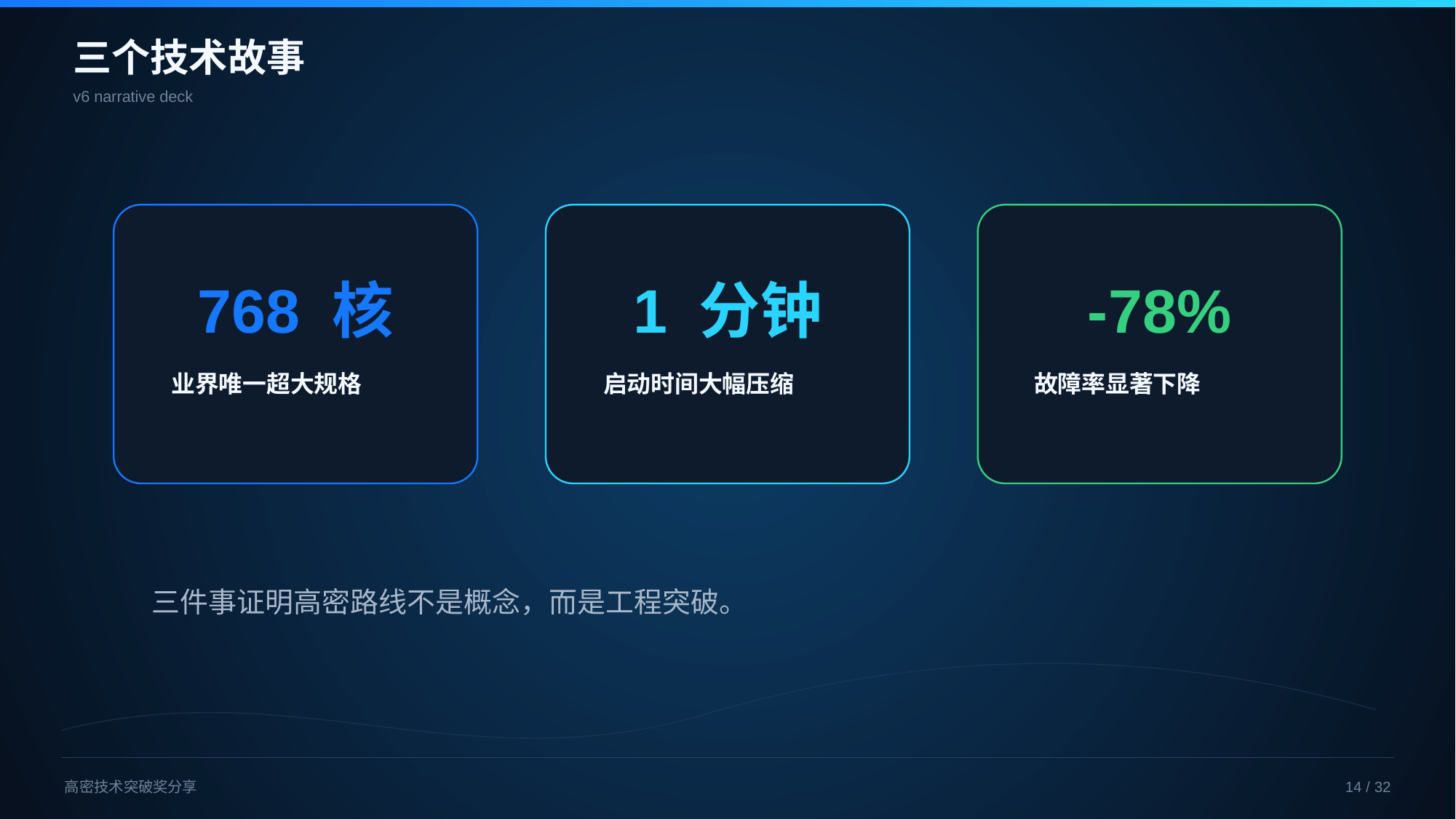

三个技术故事
v6 narrative deck

768 核
业界唯一超大规格

1 分钟
启动时间大幅压缩

-78%
故障率显著下降
三件事证明高密路线不是概念，而是工程突破。

高密技术突破奖分享
14 / 32